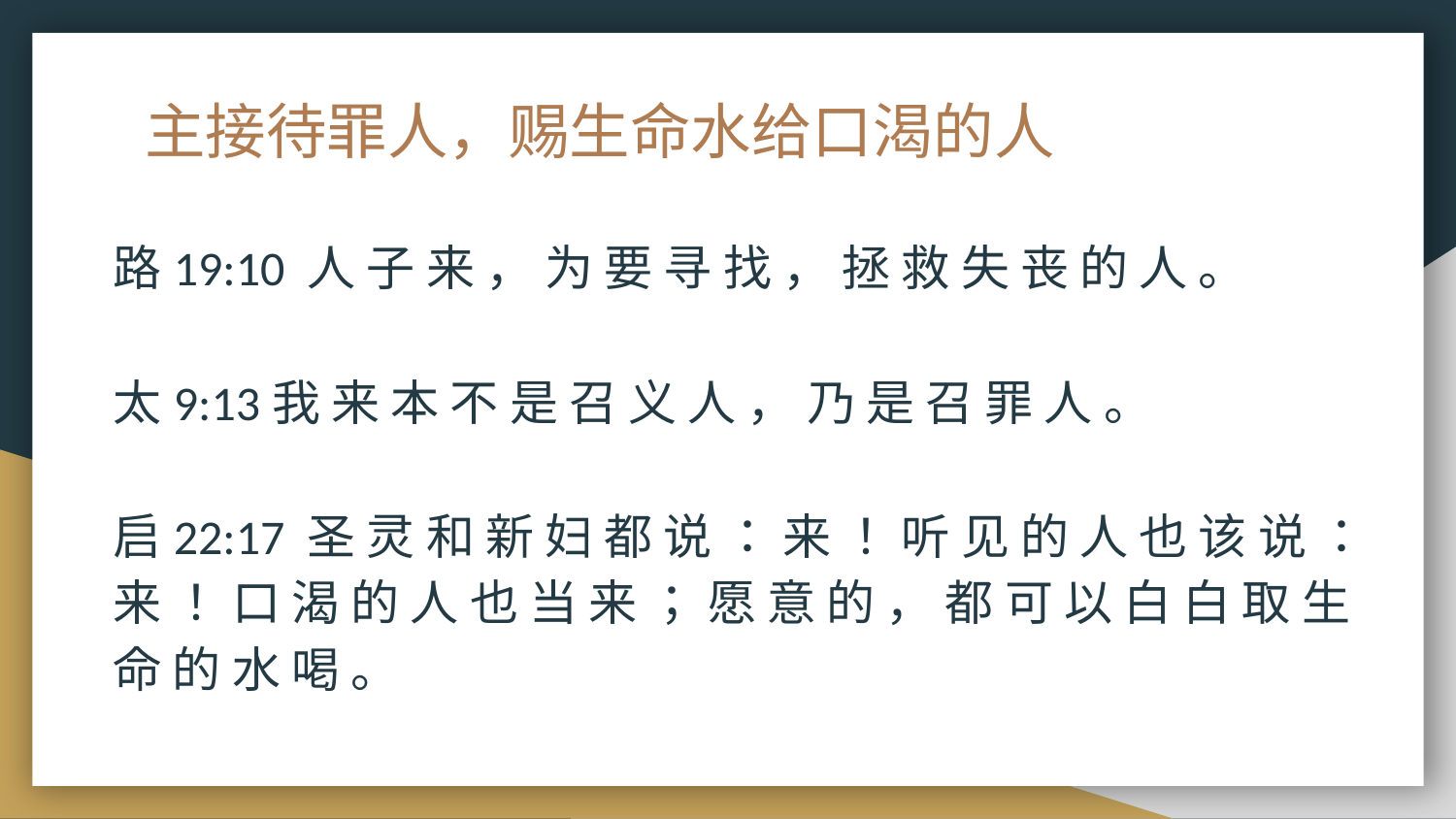

# 主接待罪人，赐生命水给口渴的人
路19:10 人 子 来 ， 为 要 寻 找 ， 拯 救 失 丧 的 人 。

太9:13我 来 本 不 是 召 义 人 ， 乃 是 召 罪 人 。

启22:17 圣 灵 和 新 妇 都 说 ： 来 ！ 听 见 的 人 也 该 说 ： 来 ！ 口 渴 的 人 也 当 来 ； 愿 意 的 ， 都 可 以 白 白 取 生 命 的 水 喝 。